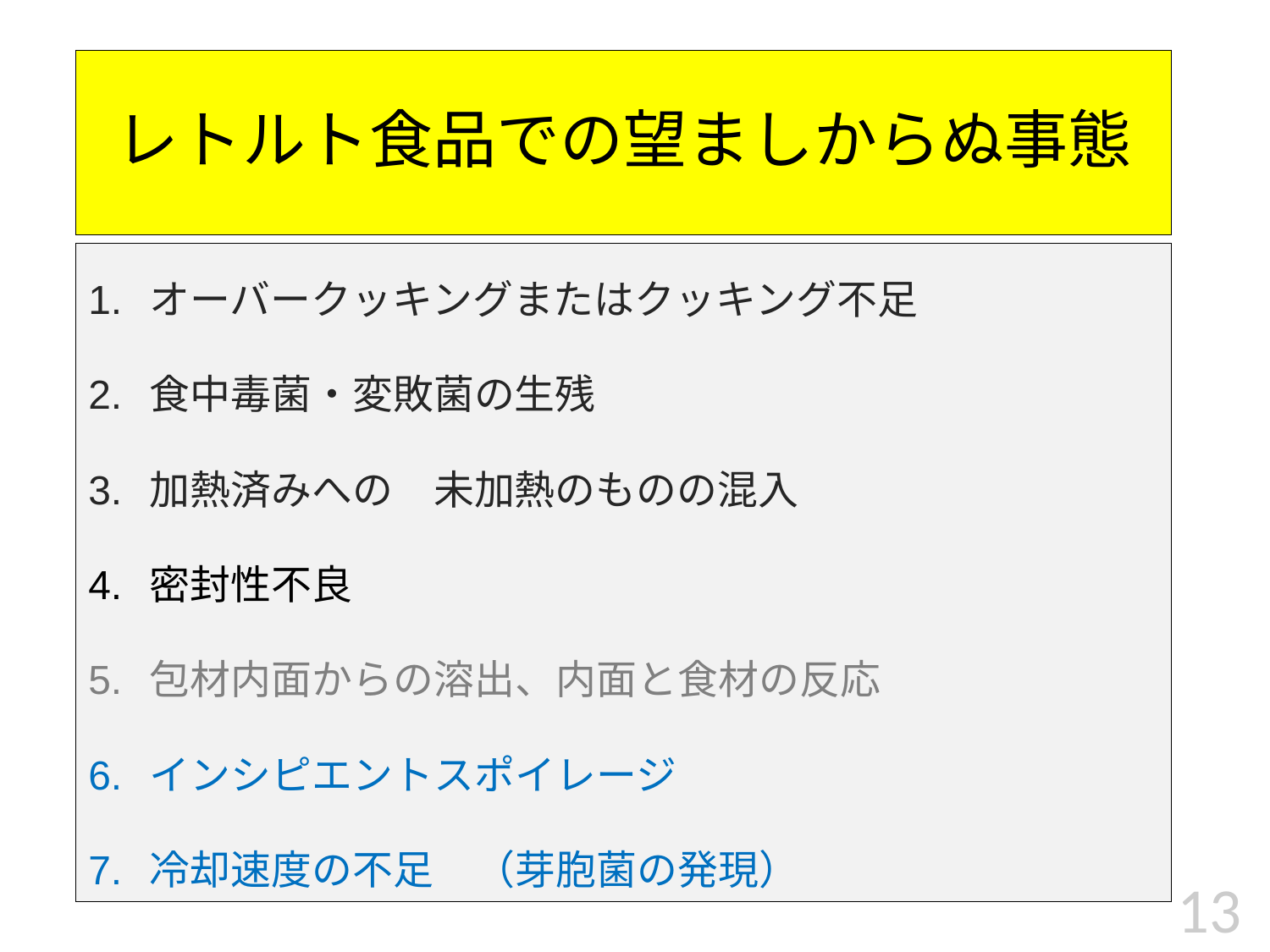

レトルト食品での望ましからぬ事態
オーバークッキングまたはクッキング不足
食中毒菌・変敗菌の生残
加熱済みへの　未加熱のものの混入
密封性不良
包材内面からの溶出、内面と食材の反応
インシピエントスポイレージ
冷却速度の不足　（芽胞菌の発現）

13